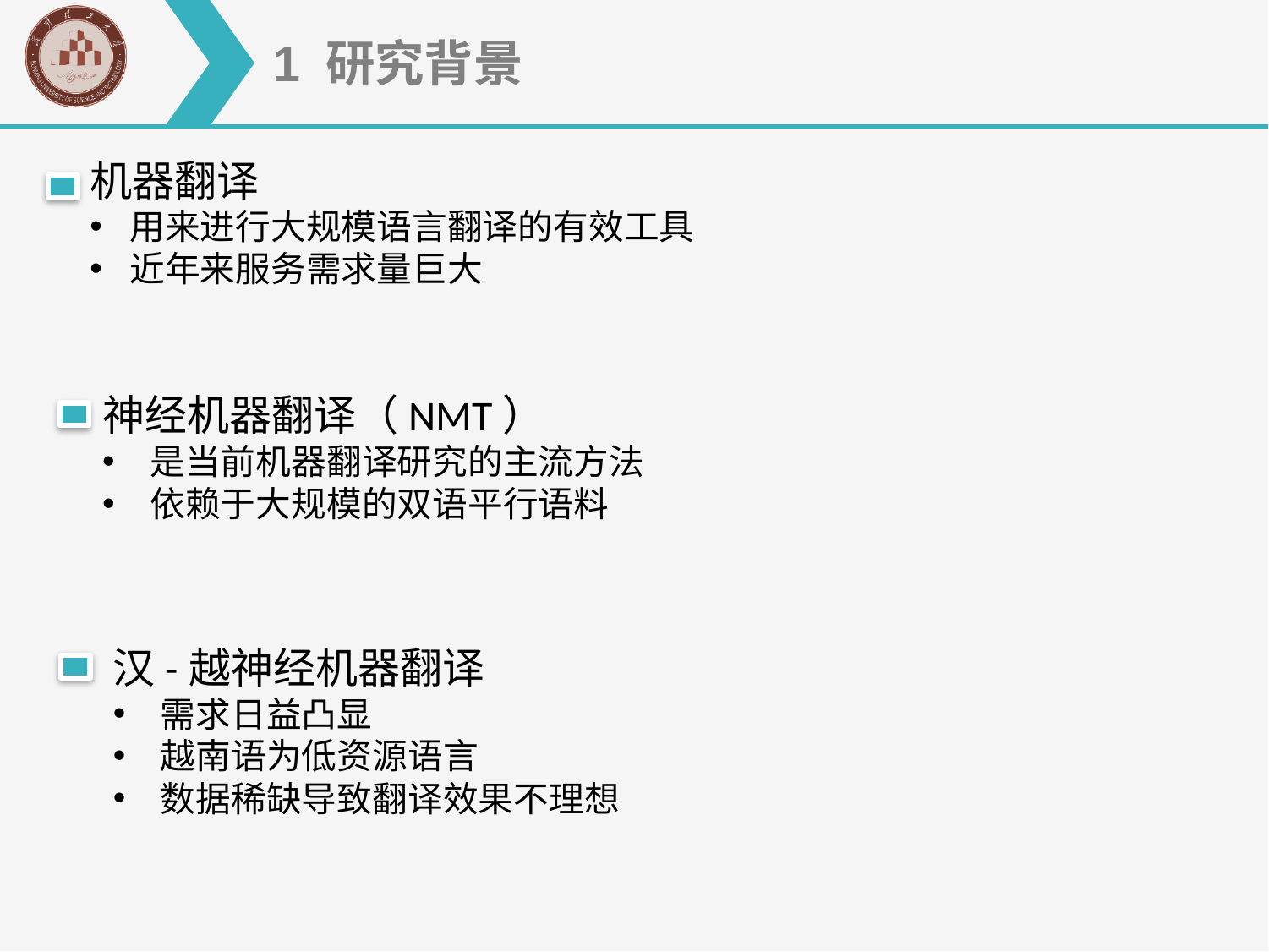

1 研究背景
机器翻译
用来进行大规模语言翻译的有效工具
近年来服务需求量巨大

神经机器翻译（NMT）
是当前机器翻译研究的主流方法
依赖于大规模的双语平行语料

汉-越神经机器翻译
需求日益凸显
越南语为低资源语言
数据稀缺导致翻译效果不理想